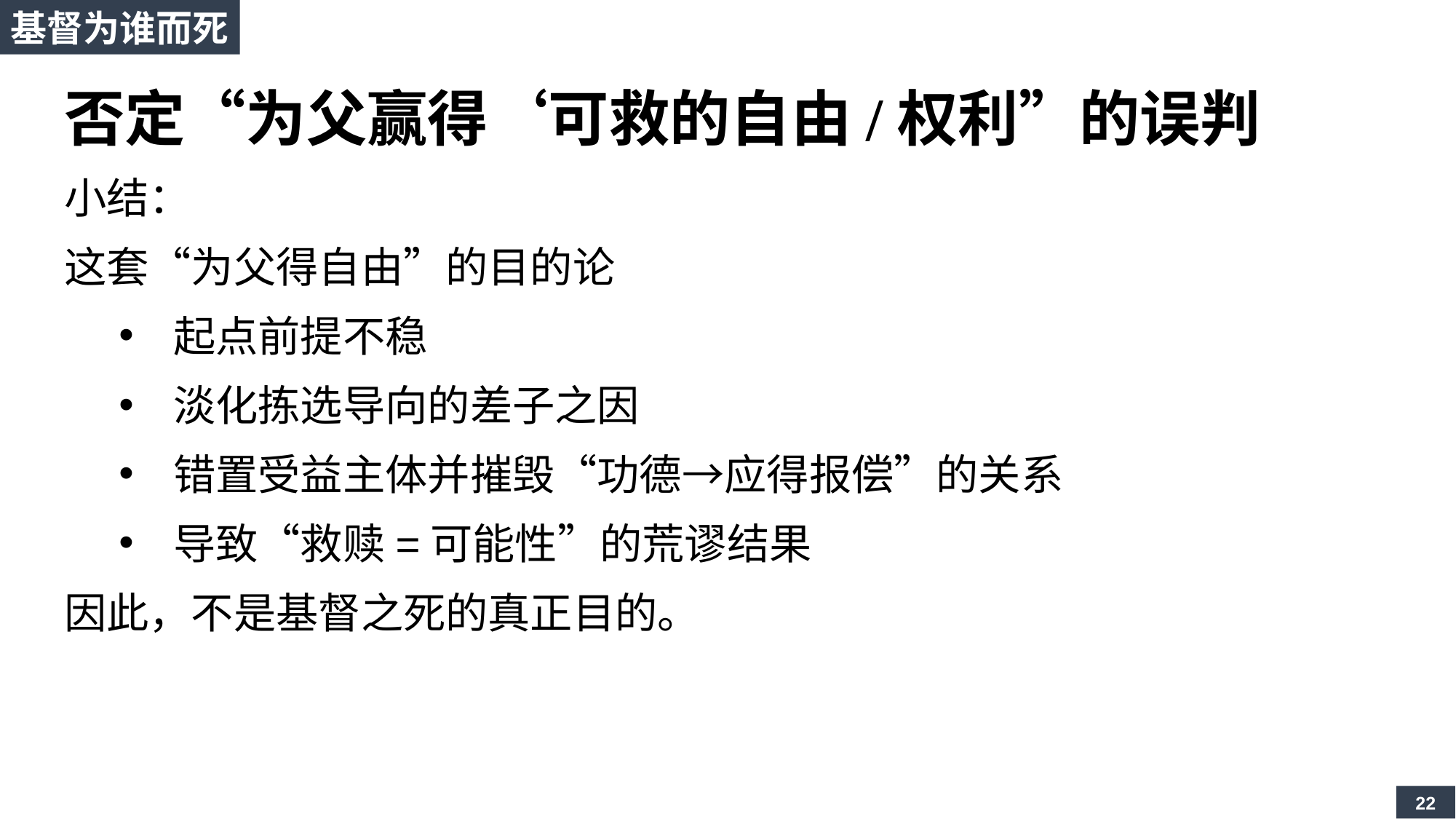

基督为谁而死
否定“为父赢得‘可救的自由/权利”的误判
小结：
这套“为父得自由”的目的论
起点前提不稳
淡化拣选导向的差子之因
错置受益主体并摧毁“功德→应得报偿”的关系
导致“救赎=可能性”的荒谬结果
因此，不是基督之死的真正目的。
22